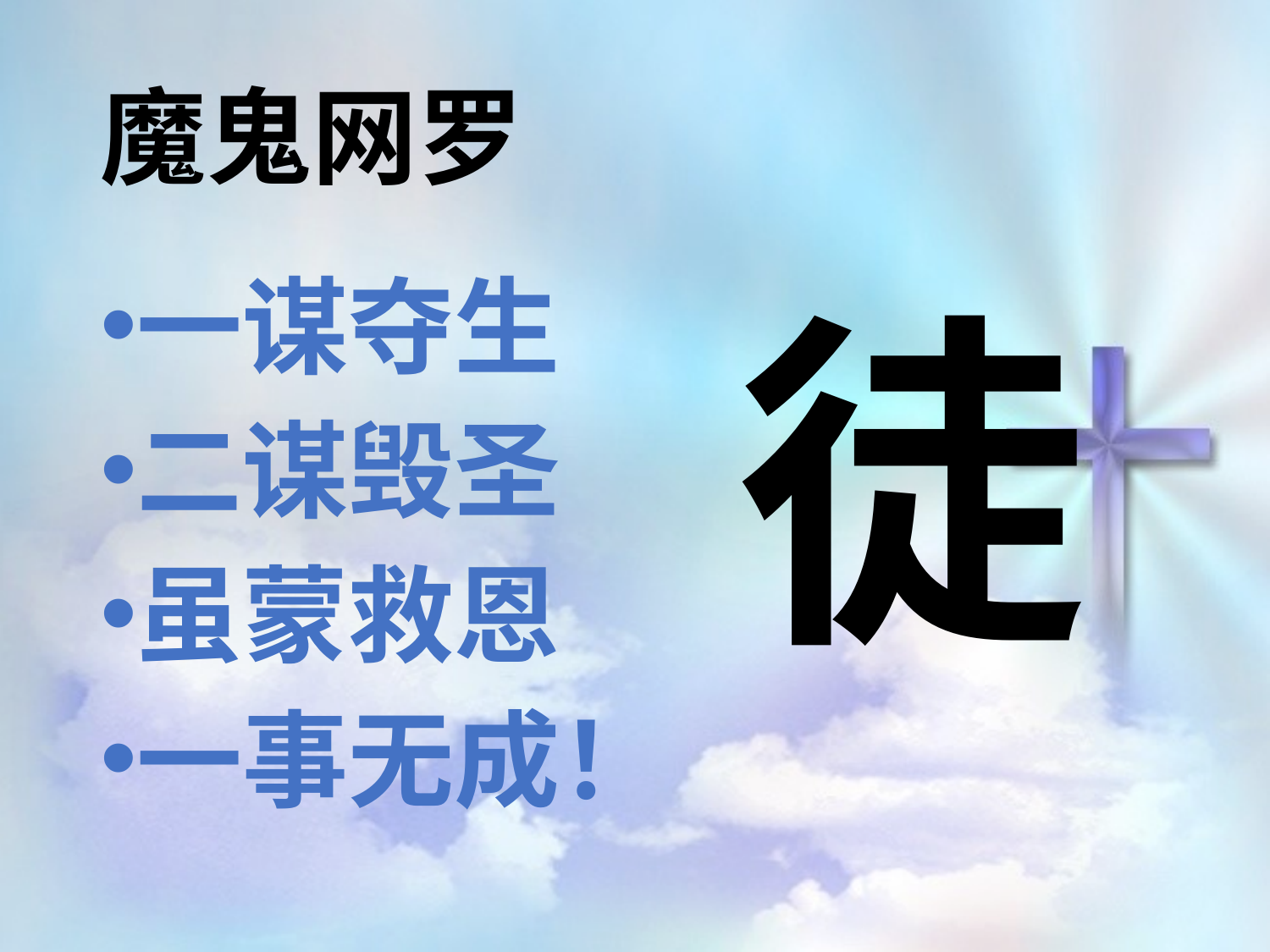

# 魔鬼网罗
一谋夺生
二谋毁圣
虽蒙救恩
一事无成！

徒